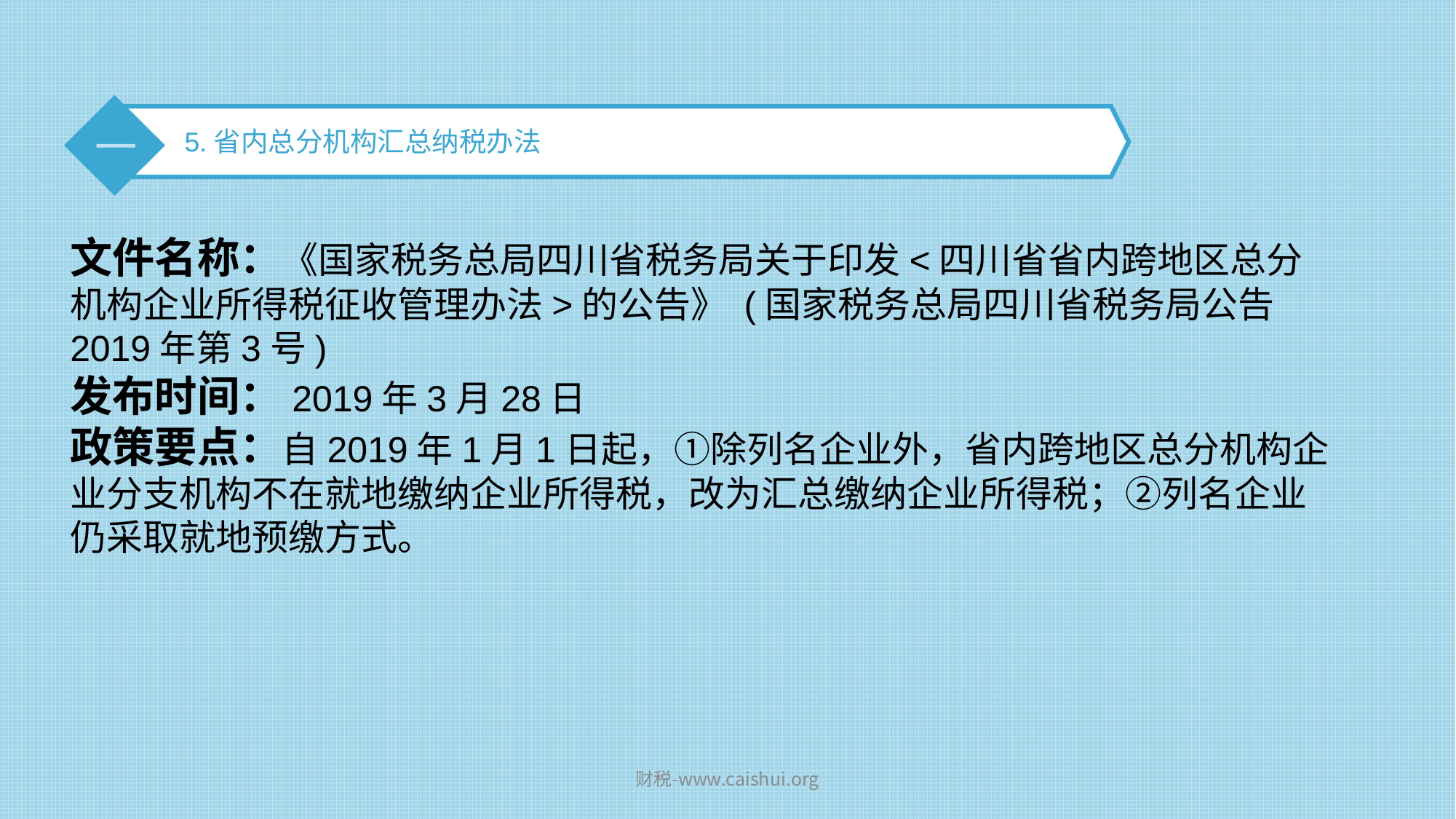

一
5.省内总分机构汇总纳税办法
文件名称：《国家税务总局四川省税务局关于印发<四川省省内跨地区总分机构企业所得税征收管理办法>的公告》 (国家税务总局四川省税务局公告 2019年第3号)
发布时间：2019年3月28日
政策要点：自2019年1月1日起，①除列名企业外，省内跨地区总分机构企业分支机构不在就地缴纳企业所得税，改为汇总缴纳企业所得税；②列名企业仍采取就地预缴方式。

财税-www.caishui.org